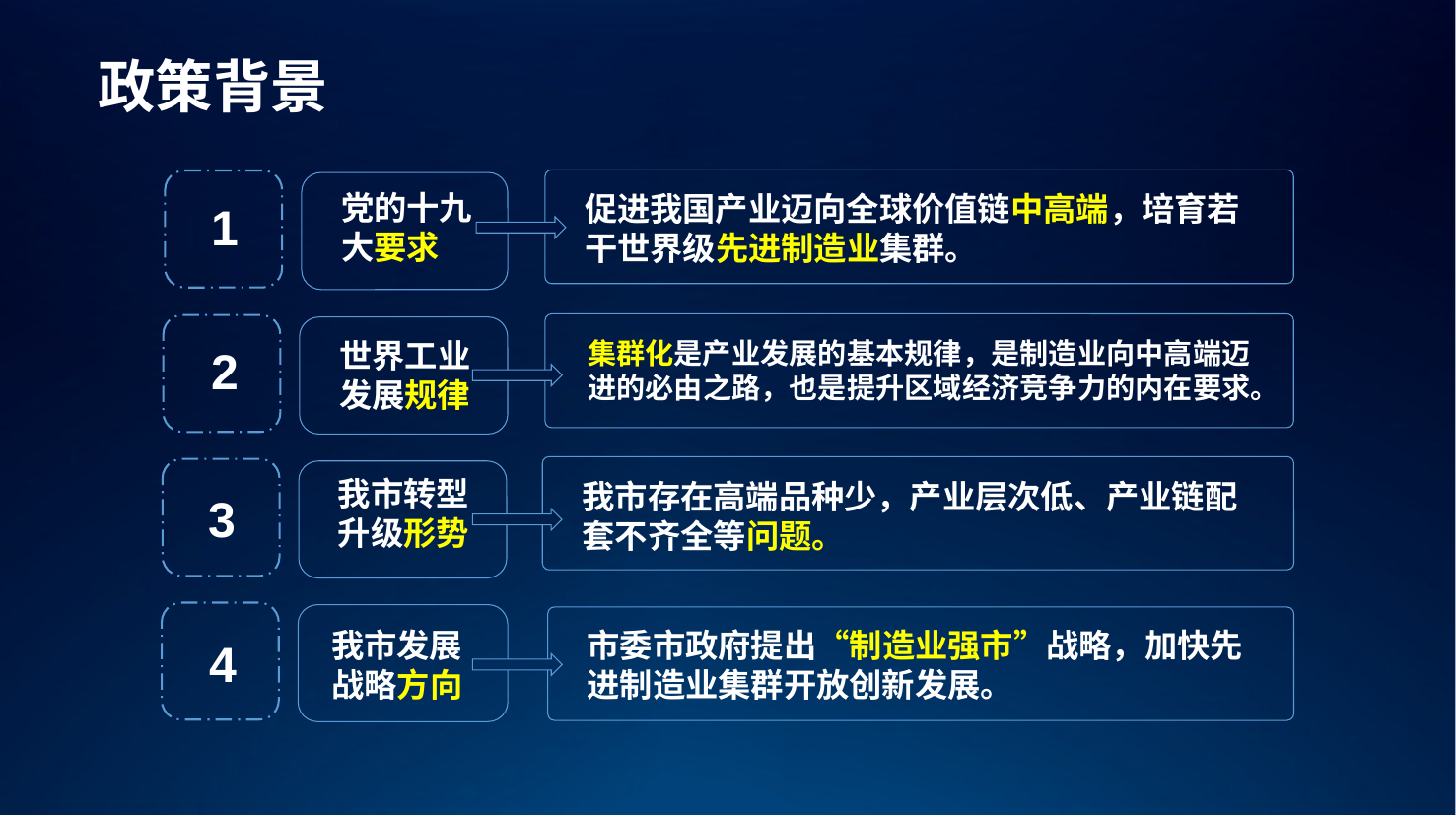

政策背景

促进我国产业迈向全球价值链中高端，培育若干世界级先进制造业集群。

党的十九大要求
1

世界工业发展规律
2

我市转型升级形势
3

我市发展战略方向
4

集群化是产业发展的基本规律，是制造业向中高端迈进的必由之路，也是提升区域经济竞争力的内在要求。

我市存在高端品种少，产业层次低、产业链配套不齐全等问题。

市委市政府提出“制造业强市”战略，加快先进制造业集群开放创新发展。